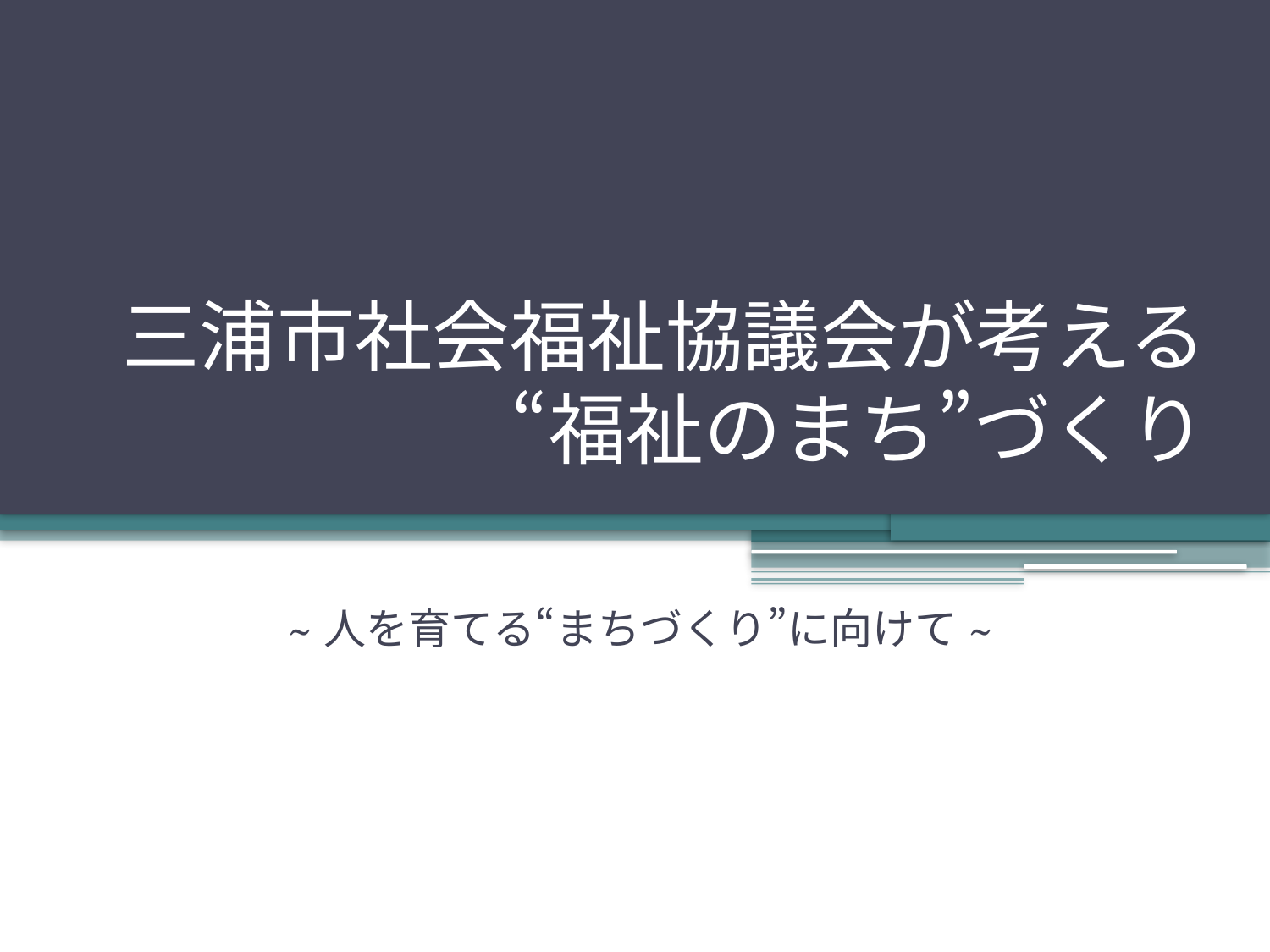

# 三浦市社会福祉協議会が考える“福祉のまち”づくり
~人を育てる“まちづくり”に向けて~